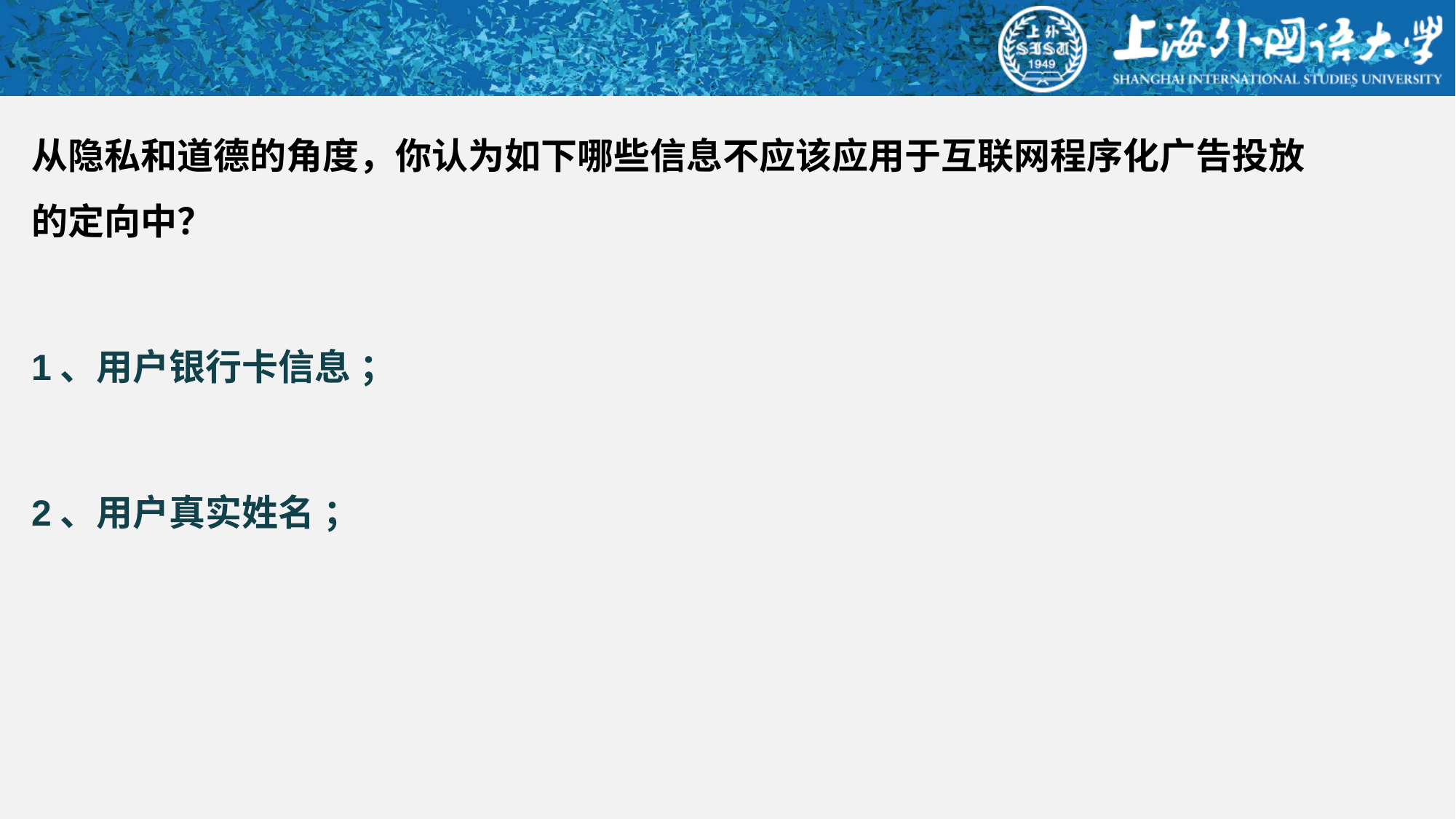

#
从隐私和道德的角度，你认为如下哪些信息不应该应用于互联网程序化广告投放的定向中？

1、用户银行卡信息 ；

2、用户真实姓名 ；